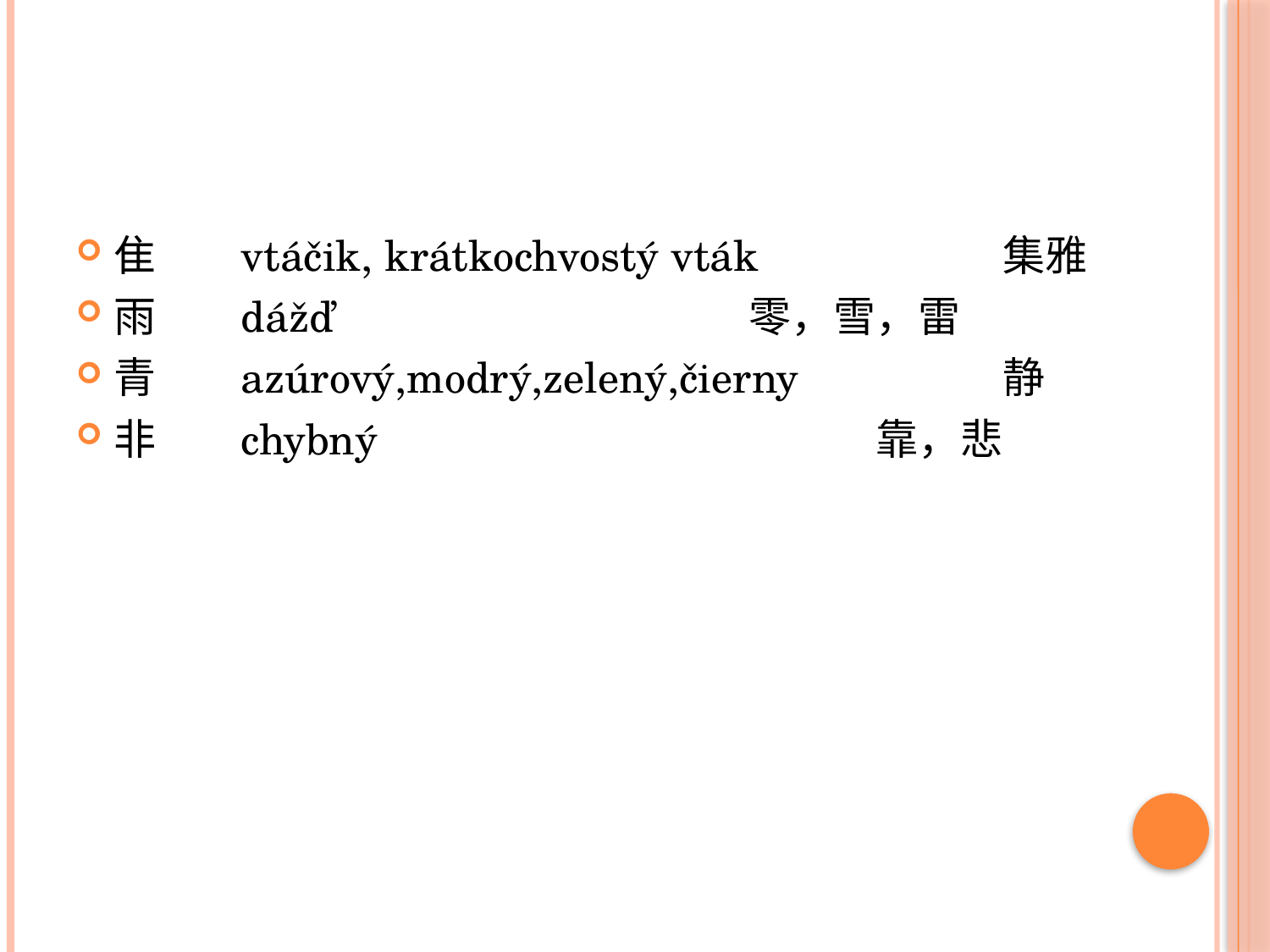

#
隹	vtáčik, krátkochvostý vták		集雅
雨	dážď				零，雪，雷
青	azúrový,modrý,zelený,čierny		静
非	chybný				靠，悲